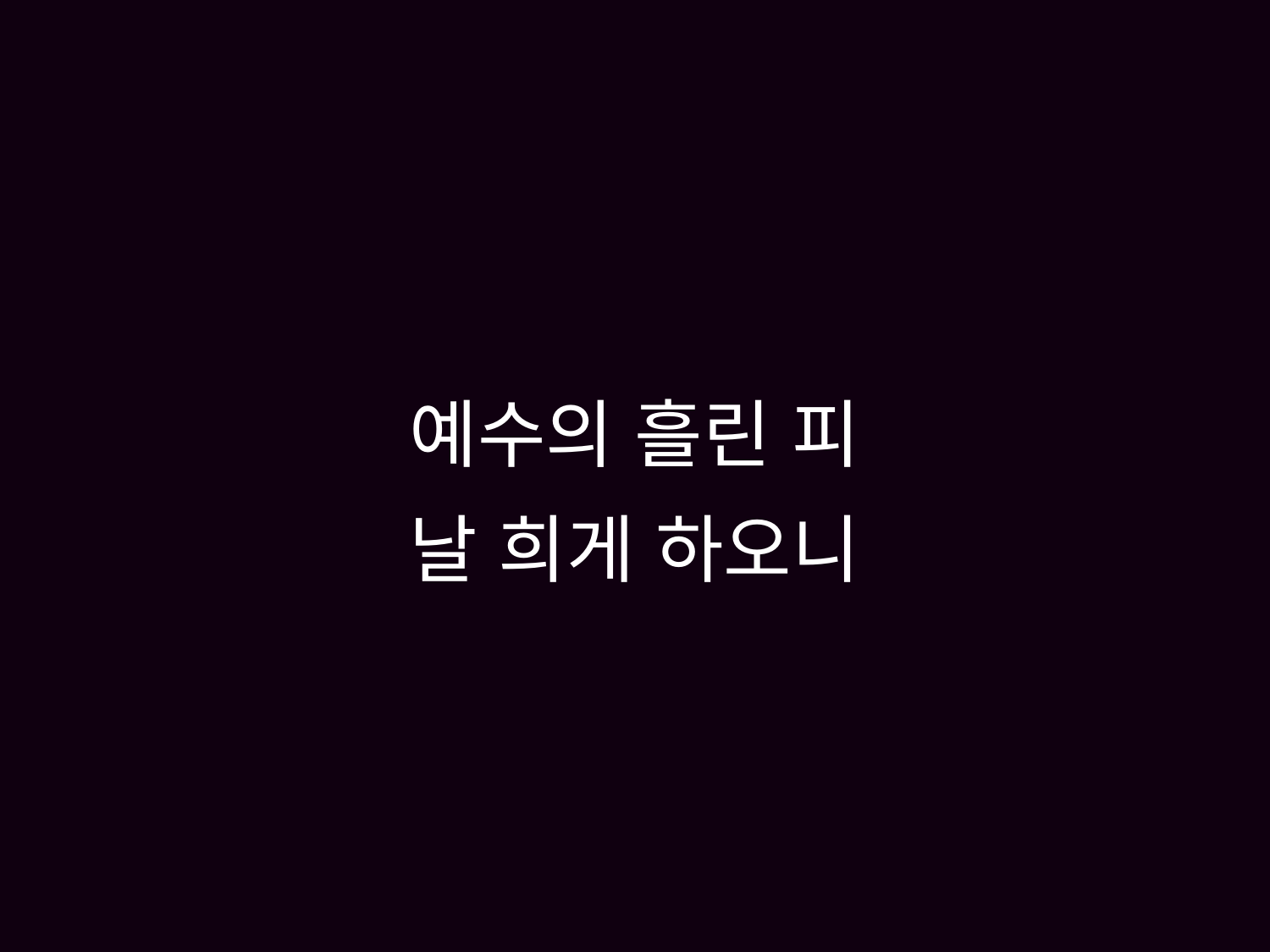

# 예수의 흘린 피 날 희게 하오니